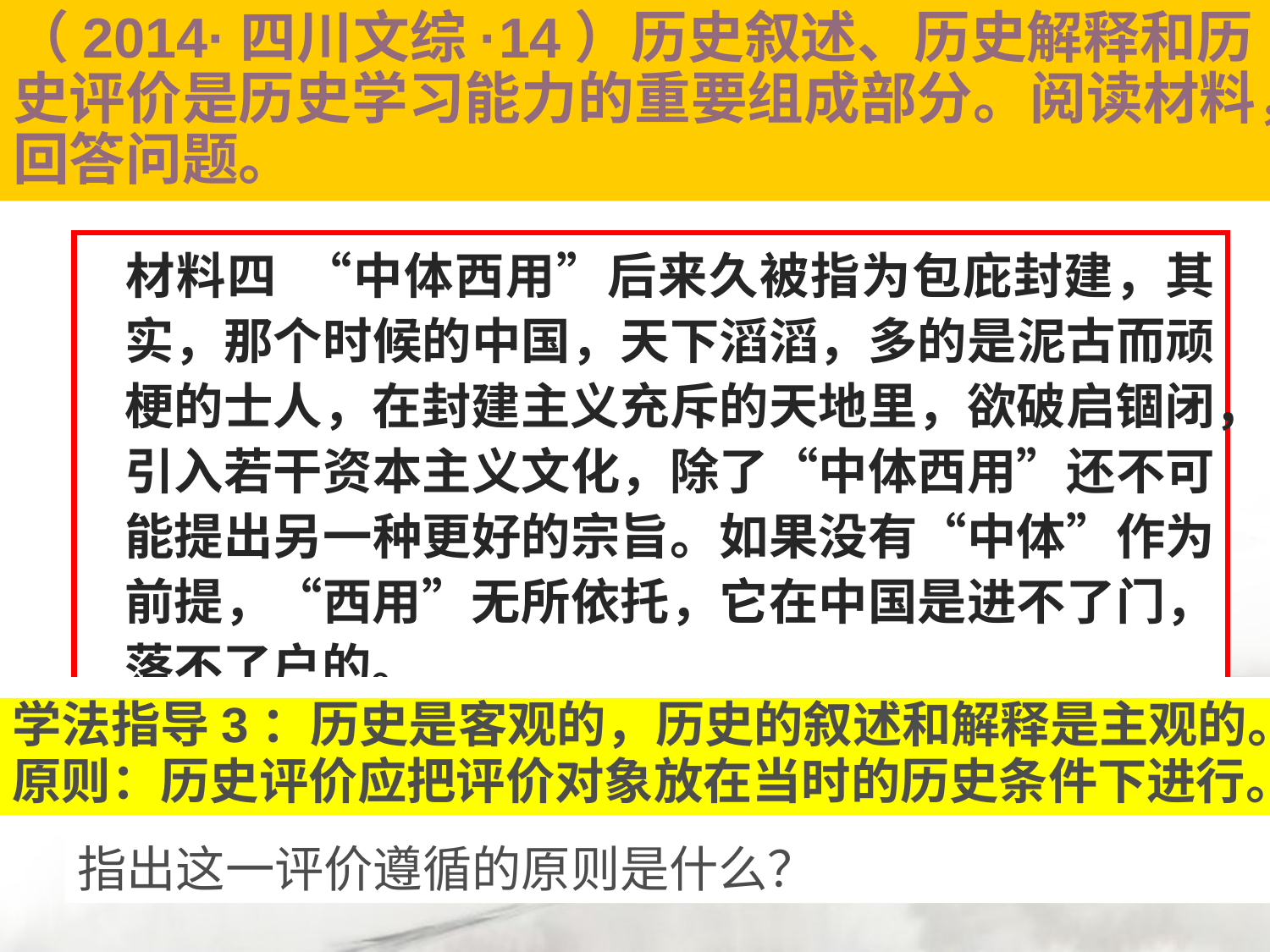

# （2014·四川文综·14）历史叙述、历史解释和历史评价是历史学习能力的重要组成部分。阅读材料，回答问题。
  材料四  “中体西用”后来久被指为包庇封建，其实，那个时候的中国，天下滔滔，多的是泥古而顽梗的士人，在封建主义充斥的天地里，欲破启锢闭，引入若干资本主义文化，除了“中体西用”还不可能提出另一种更好的宗旨。如果没有“中体”作为前提，“西用”无所依托，它在中国是进不了门，落不了户的。
                 ——陈旭麓《近代中国社会的新陈代谢》
（3）评价：当时中国封建顽固势力异常强大，“中体西用”为西学的传入创造了条件。
学法指导3：历史是客观的，历史的叙述和解释是主观的。
原则：历史评价应把评价对象放在当时的历史条件下进行。
（3）概括材料四陈旭麓是如何评价“中体西用”的，
指出这一评价遵循的原则是什么？